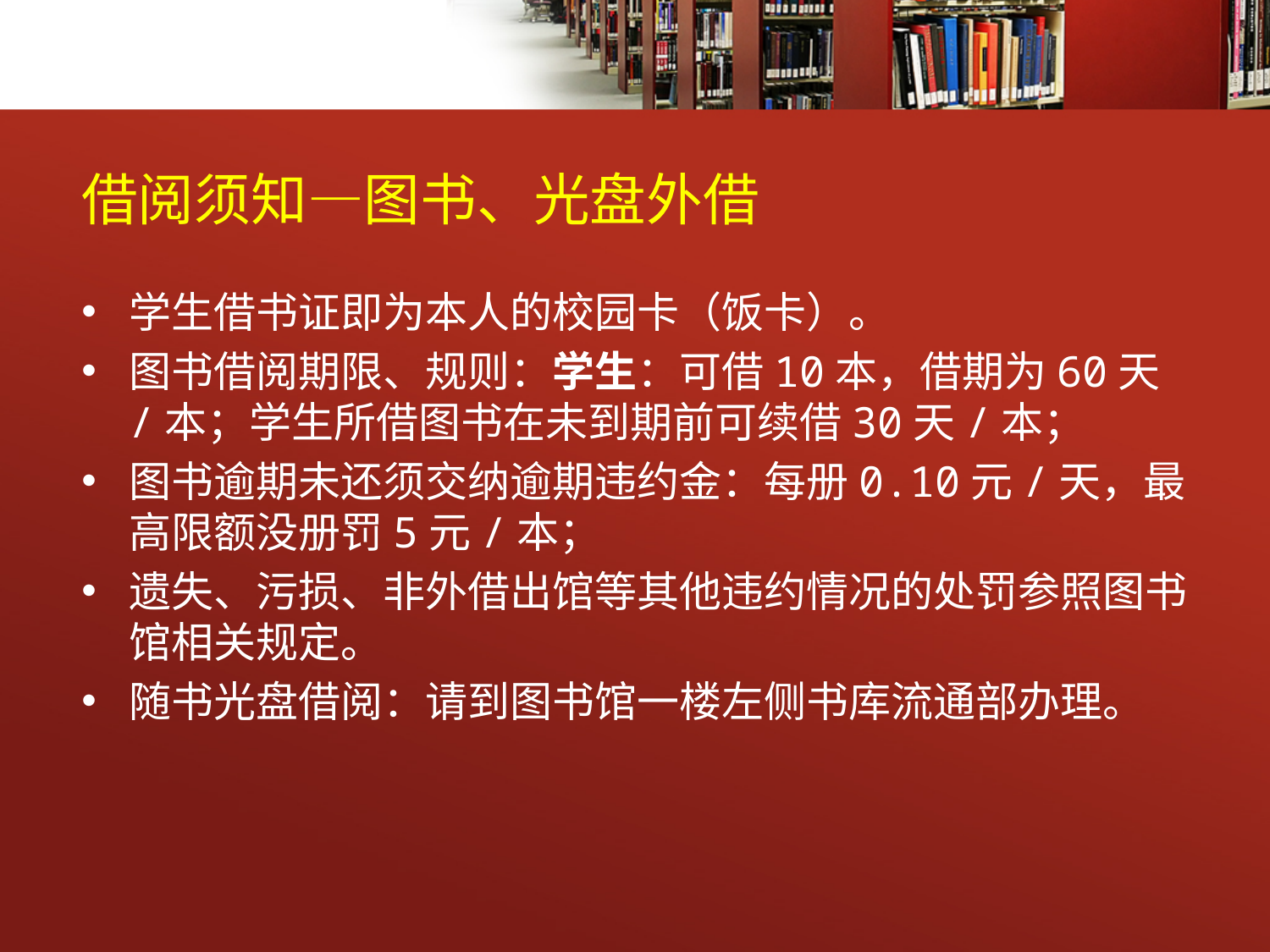

# 借阅须知—图书、光盘外借
学生借书证即为本人的校园卡（饭卡）。
图书借阅期限、规则：学生：可借10本，借期为60天/本；学生所借图书在未到期前可续借30天/本；
图书逾期未还须交纳逾期违约金：每册0.10元/天，最高限额没册罚5元/本；
遗失、污损、非外借出馆等其他违约情况的处罚参照图书馆相关规定。
随书光盘借阅：请到图书馆一楼左侧书库流通部办理。